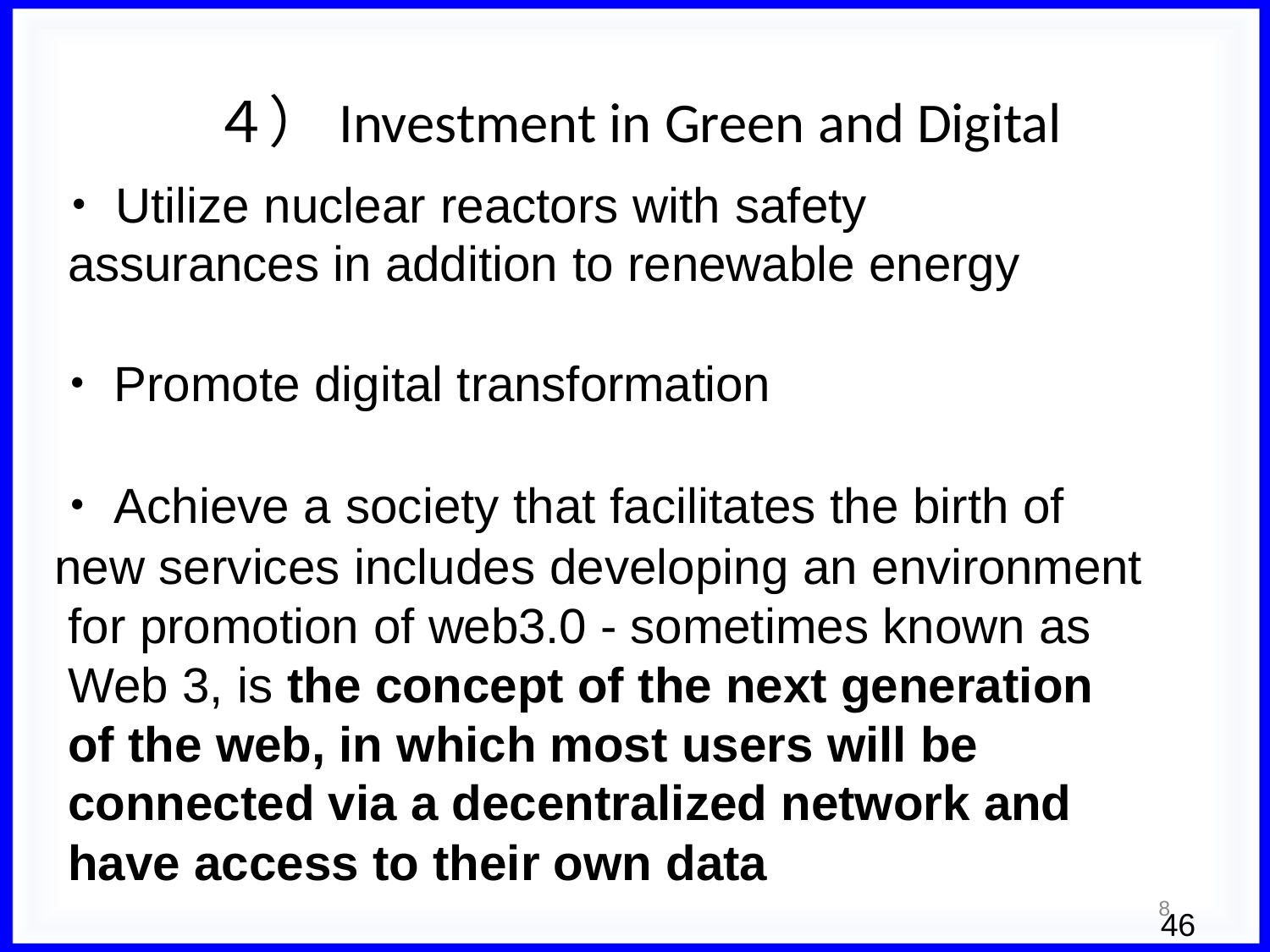

# ４）Investment in Green and Digital
・Utilize nuclear reactors with safety assurances in addition to renewable energy

・Promote digital transformation

・Achieve a society that facilitates the birth of
new services includes developing an environment for promotion of web3.0 - sometimes known as Web 3, is the concept of the next generation of the web, in which most users will be connected via a decentralized network and have access to their own data
8